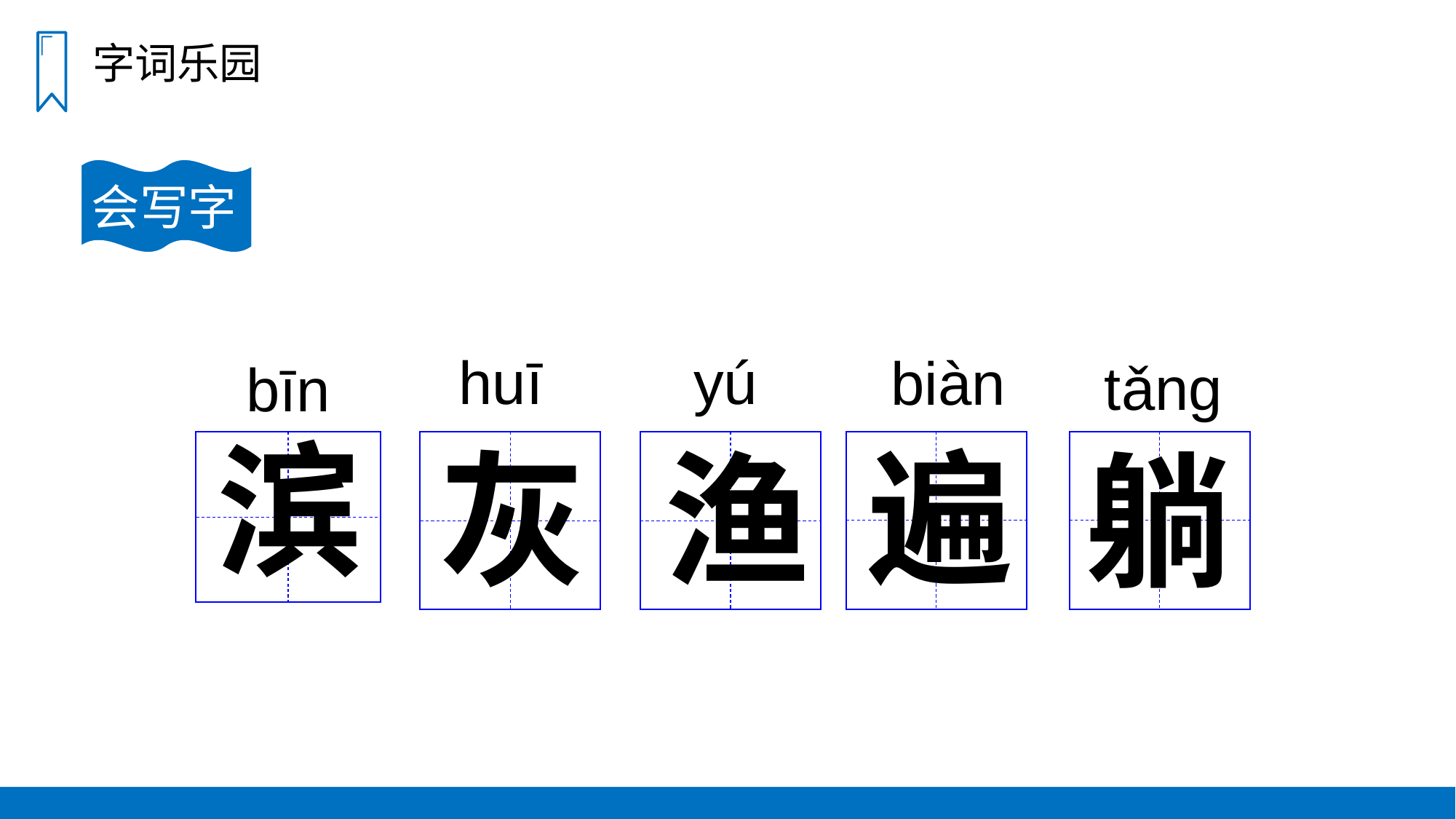

字词乐园
会写字
yú
huī
biàn
tǎnɡ
bīn
滨
遍
灰
渔
躺